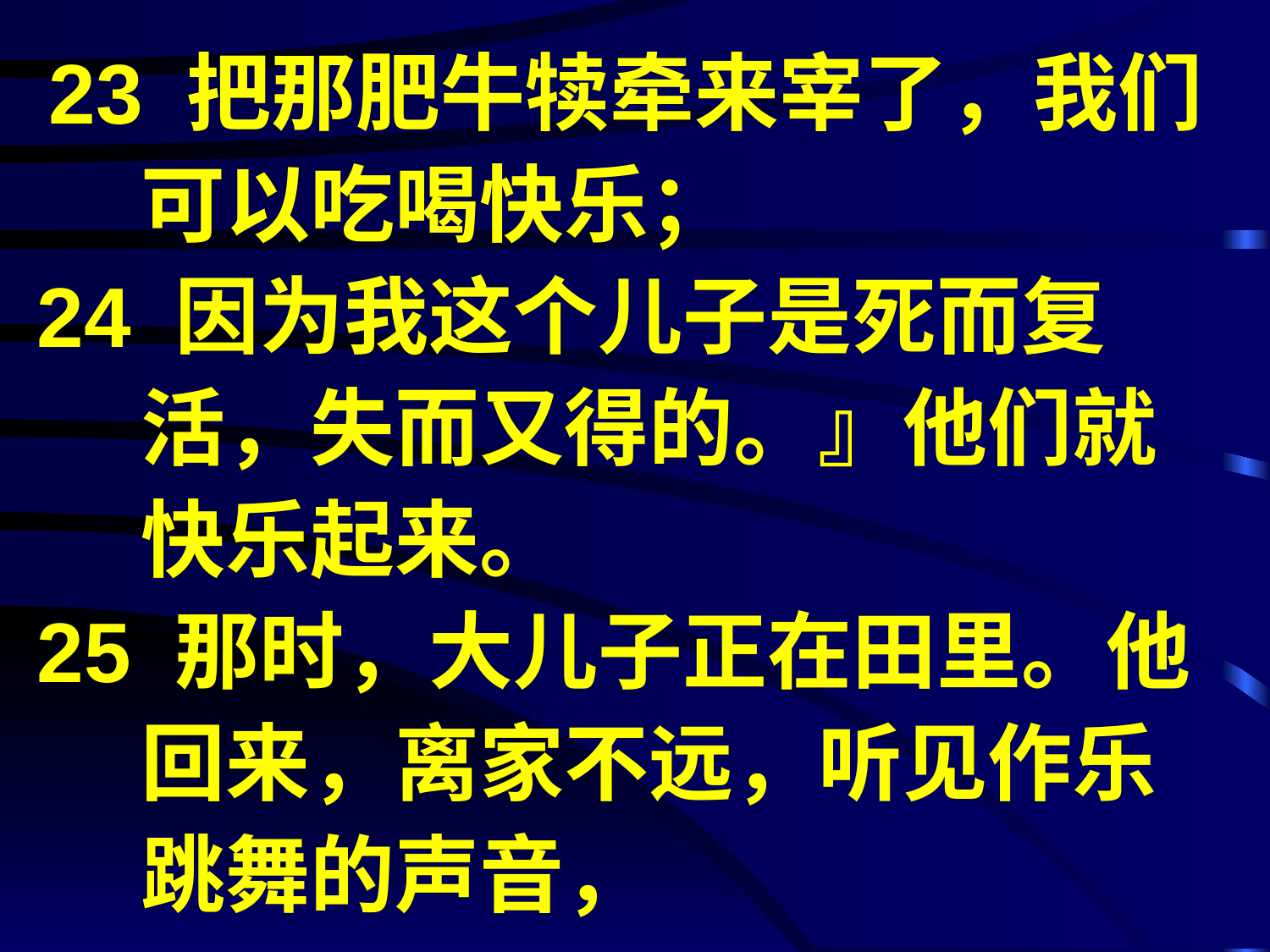

# 23 把那肥牛犊牵来宰了，我们 　 可以吃喝快乐； 24 因为我这个儿子是死而复 　 活，失而又得的。』他们就 　 快乐起来。 25 那时，大儿子正在田里。他 　 回来，离家不远，听见作乐 　 跳舞的声音，